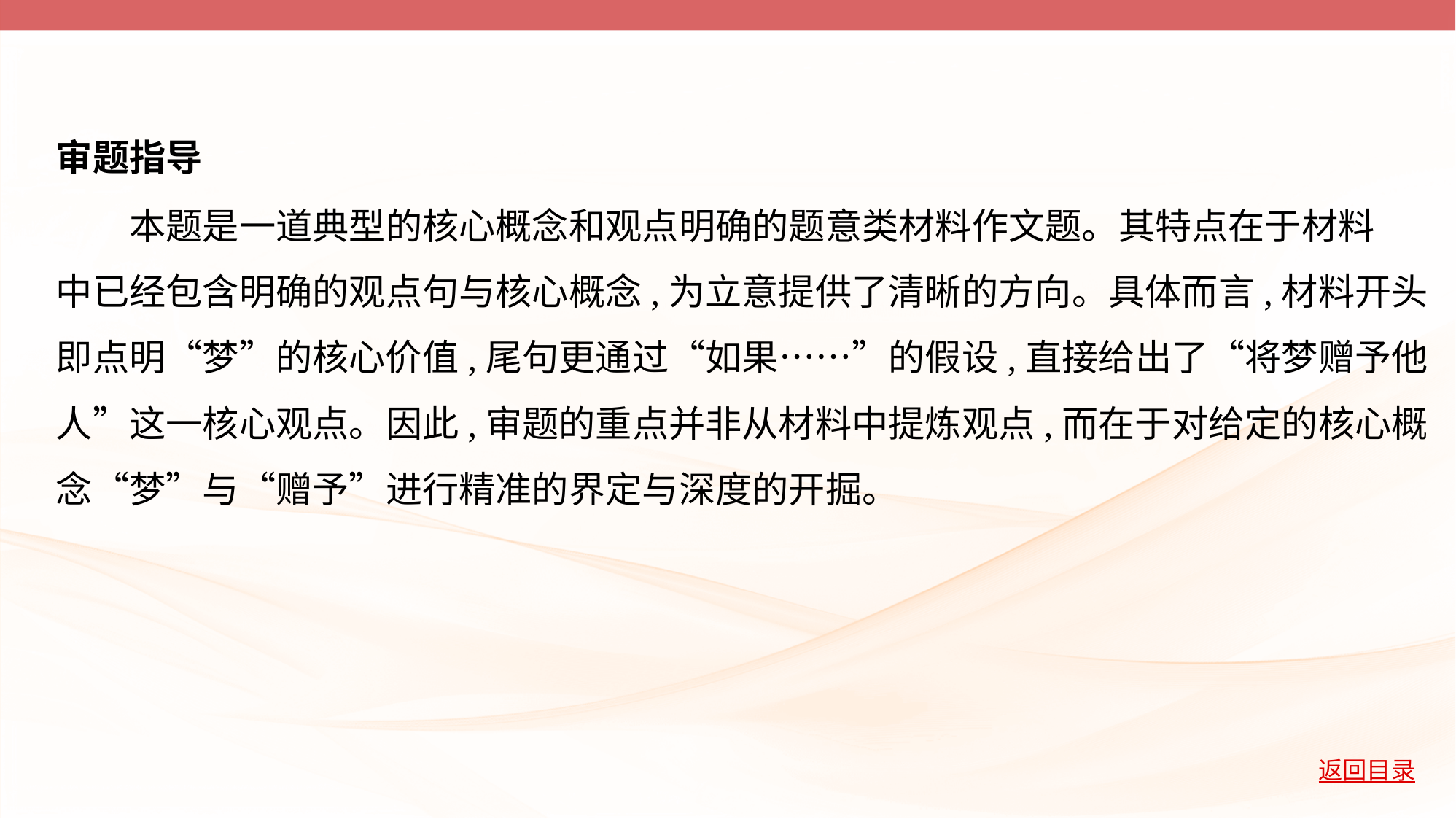

审题指导
　　本题是一道典型的核心概念和观点明确的题意类材料作文题。其特点在于材料
中已经包含明确的观点句与核心概念,为立意提供了清晰的方向。具体而言,材料开头
即点明“梦”的核心价值,尾句更通过“如果……”的假设,直接给出了“将梦赠予他
人”这一核心观点。因此,审题的重点并非从材料中提炼观点,而在于对给定的核心概
念“梦”与“赠予”进行精准的界定与深度的开掘。